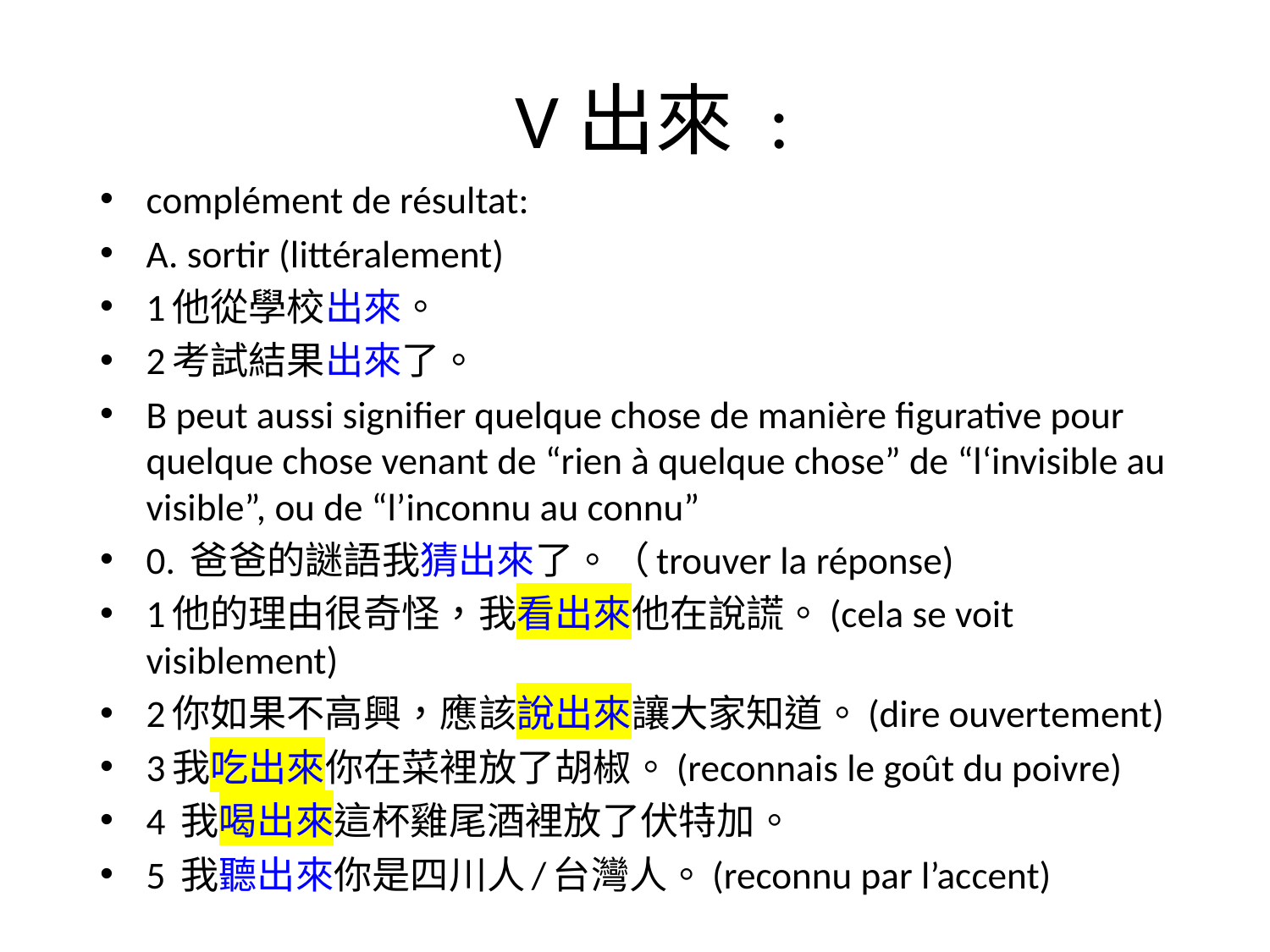

# V出來 :
complément de résultat:
A. sortir (littéralement)
1他從學校出來。
2考試結果出來了。
B peut aussi signifier quelque chose de manière figurative pour quelque chose venant de “rien à quelque chose” de “l‘invisible au visible”, ou de “l’inconnu au connu”
0. 爸爸的謎語我猜出來了。（trouver la réponse)
1他的理由很奇怪，我看出來他在說謊。(cela se voit visiblement)
2你如果不高興，應該說出來讓大家知道。(dire ouvertement)
3我吃出來你在菜裡放了胡椒。(reconnais le goût du poivre)
4 我喝出來這杯雞尾酒裡放了伏特加。
5 我聽出來你是四川人/台灣人。(reconnu par l’accent)